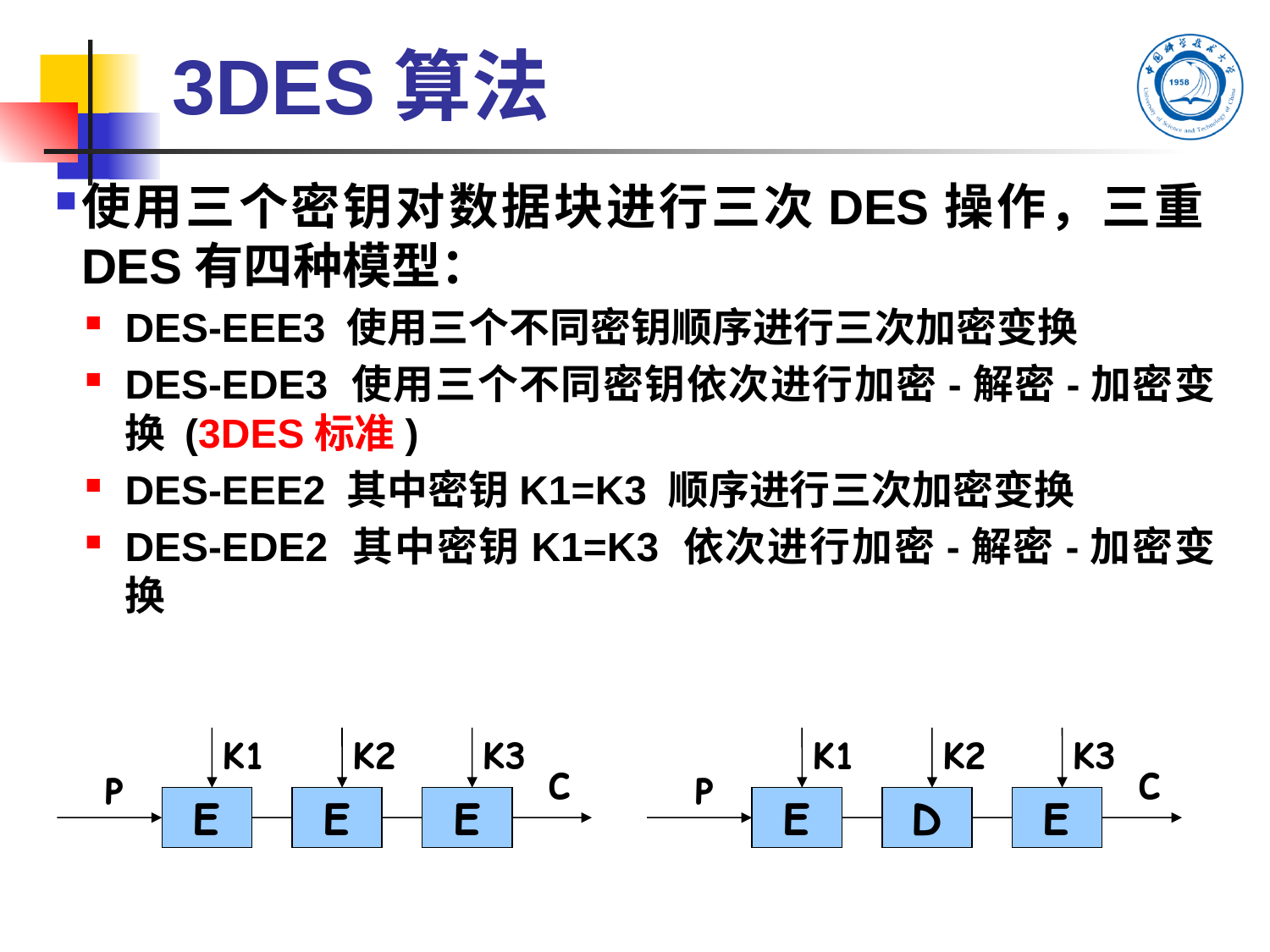

# 3DES算法
使用三个密钥对数据块进行三次DES操作，三重DES有四种模型：
DES-EEE3 使用三个不同密钥顺序进行三次加密变换
DES-EDE3 使用三个不同密钥依次进行加密-解密-加密变换 (3DES标准)
DES-EEE2 其中密钥K1=K3 顺序进行三次加密变换
DES-EDE2 其中密钥K1=K3 依次进行加密-解密-加密变换

K1

K2

K3

K1

K2

K3

C
C
P
P
E
E
E
E
D
E